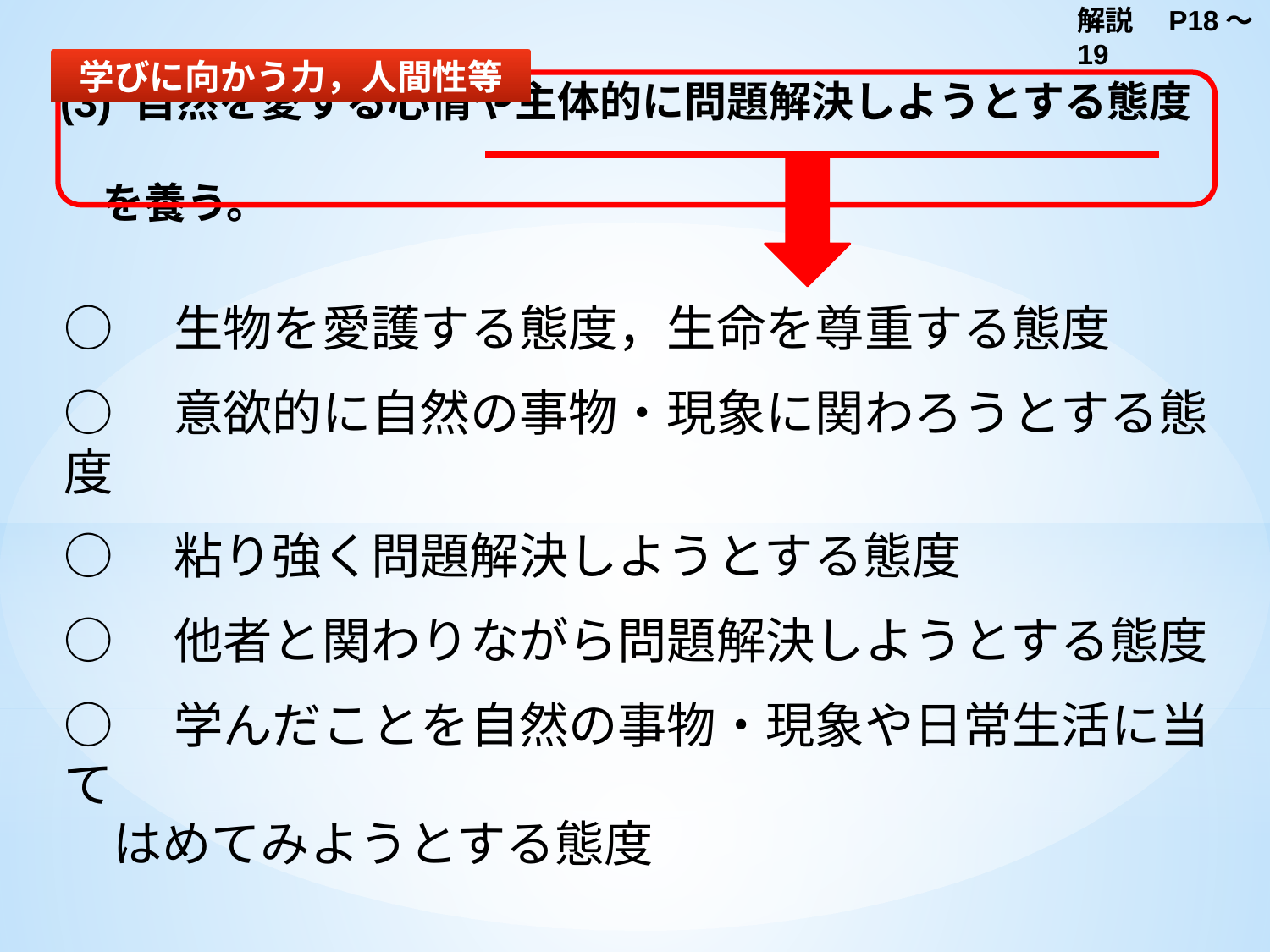

(3) 自然を愛する心情や主体的に問題解決しようとする態度
　を養う。
解説　P18～19
学びに向かう力，人間性等

○　生物を愛護する態度，生命を尊重する態度

○　意欲的に自然の事物・現象に関わろうとする態度

○　粘り強く問題解決しようとする態度

○　他者と関わりながら問題解決しようとする態度

○　学んだことを自然の事物・現象や日常生活に当て
　はめてみようとする態度